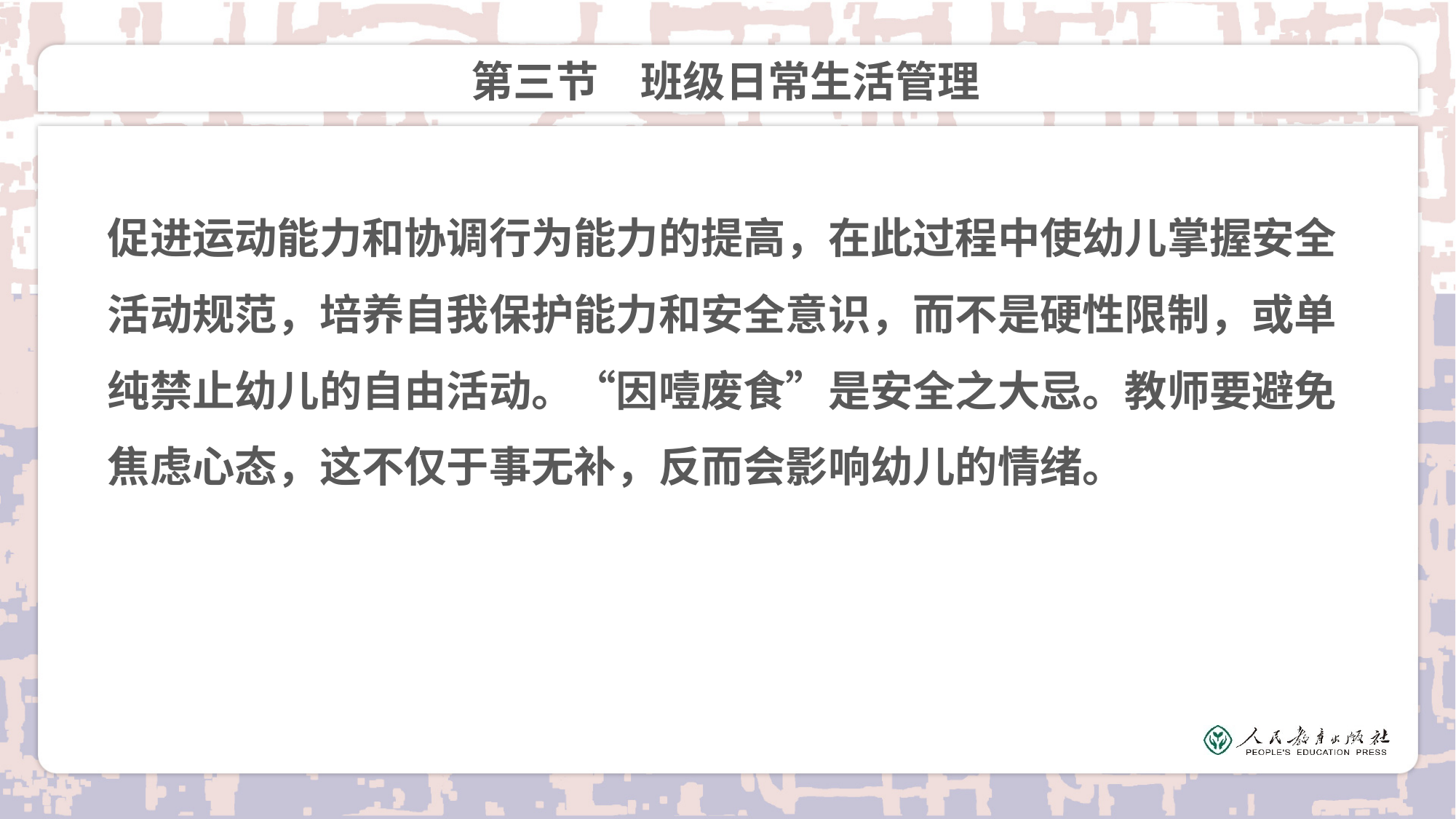

# 第三节　班级日常生活管理
促进运动能力和协调行为能力的提高，在此过程中使幼儿掌握安全活动规范，培养自我保护能力和安全意识，而不是硬性限制，或单纯禁止幼儿的自由活动。“因噎废食”是安全之大忌。教师要避免焦虑心态，这不仅于事无补，反而会影响幼儿的情绪。